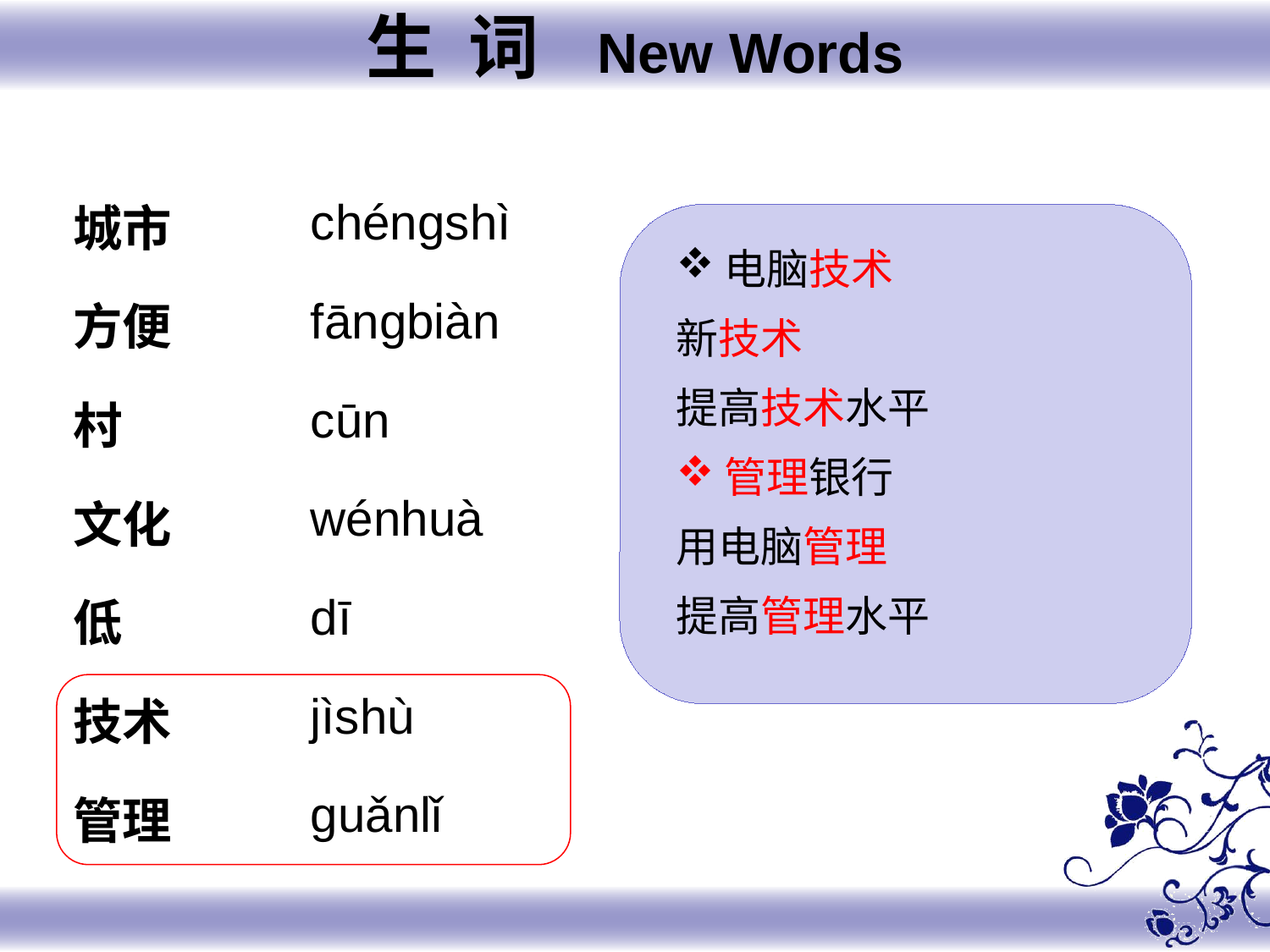

生  词   New Words
chénɡshì
fānɡbiàn
cūn
wénhuà
dī
jìshù
ɡuǎnlǐ
城市
方便
村
文化
低
技术
管理

电脑技术
新技术
提高技术水平
管理银行
用电脑管理
提高管理水平